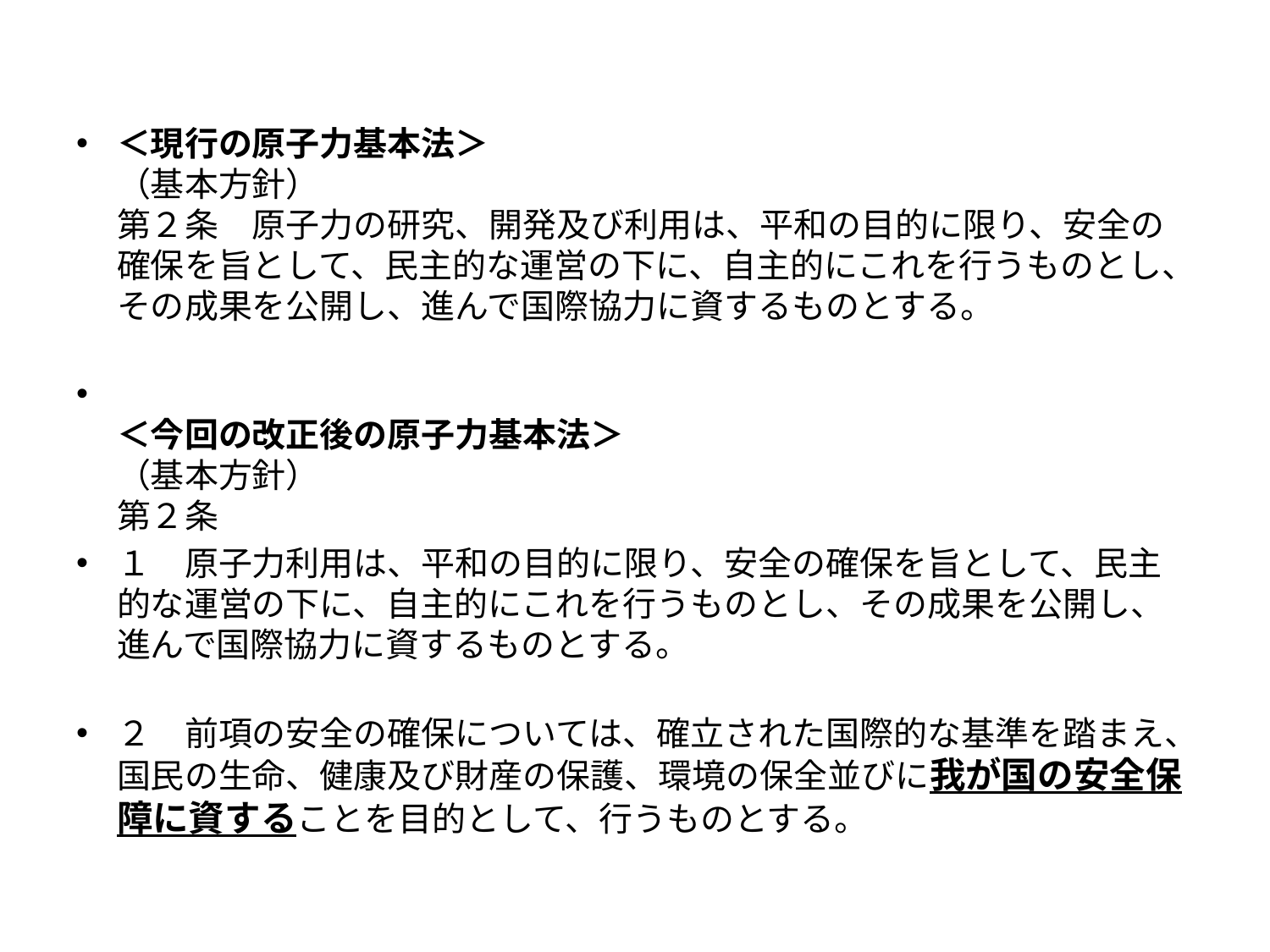

#
＜現行の原子力基本法＞
（基本方針）
第２条　原子力の研究、開発及び利用は、平和の目的に限り、安全の確保を旨として、民主的な運営の下に、自主的にこれを行うものとし、その成果を公開し、進んで国際協力に資するものとする。
＜今回の改正後の原子力基本法＞
（基本方針）
第２条
１　原子力利用は、平和の目的に限り、安全の確保を旨として、民主的な運営の下に、自主的にこれを行うものとし、その成果を公開し、進んで国際協力に資するものとする。
２　前項の安全の確保については、確立された国際的な基準を踏まえ、国民の生命、健康及び財産の保護、環境の保全並びに我が国の安全保障に資することを目的として、行うものとする。